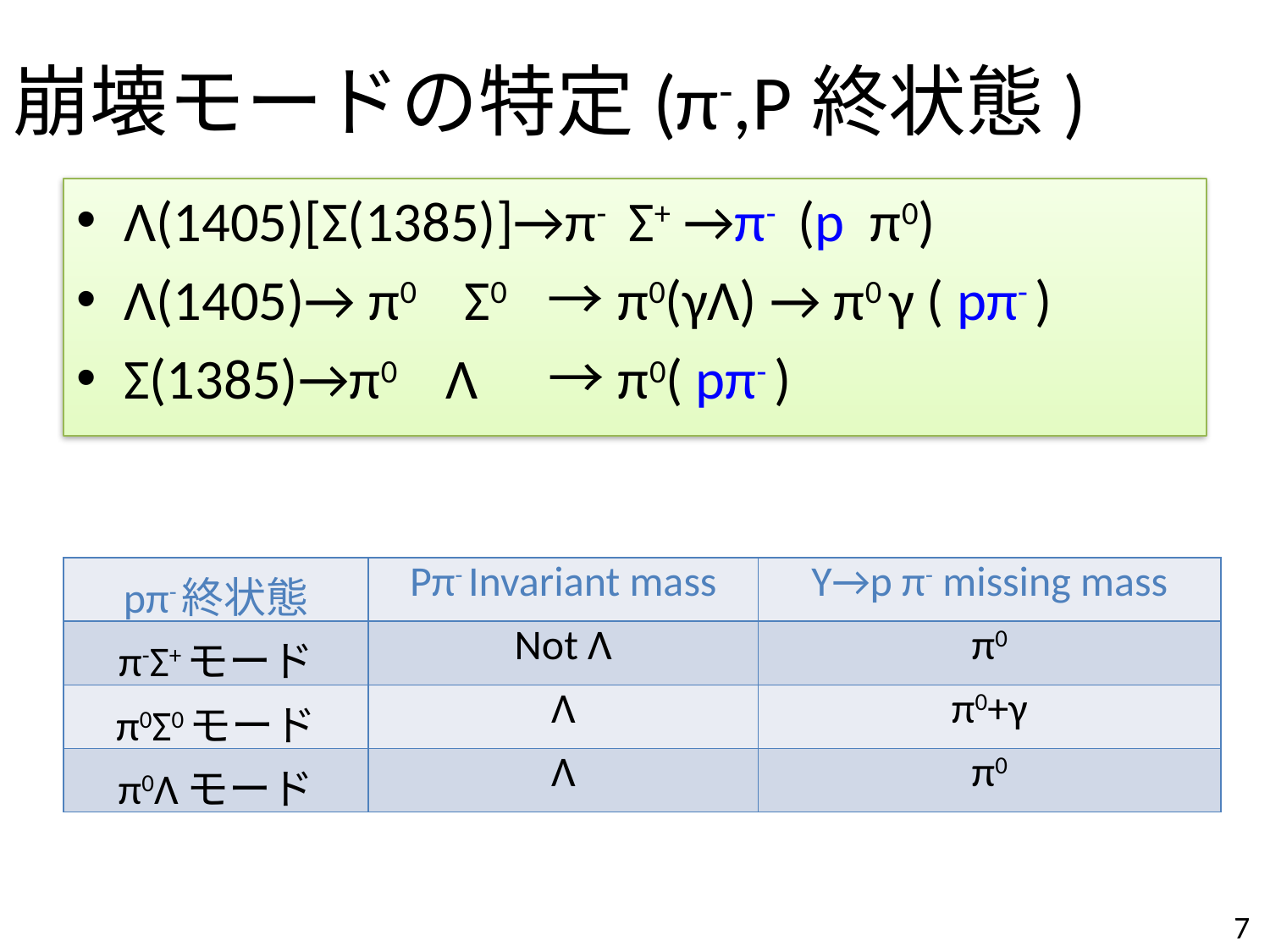

# 崩壊モードの特定(π-,P終状態)
Λ(1405)[Σ(1385)]→π-   Σ+ →π-   (p  π0)
Λ(1405)→ π0　Σ0　→π0(γΛ) → π0 γ ( pπ- )
Σ(1385)→π0　Λ　→π0( pπ- )
| pπ-終状態 | Pπ- Invariant mass | Y→p π- missing mass |
| --- | --- | --- |
| π-Σ+モード | Not Λ | π0 |
| π0Σ0モード | Λ | π0+γ |
| π0Λモード | Λ | π0 |
7